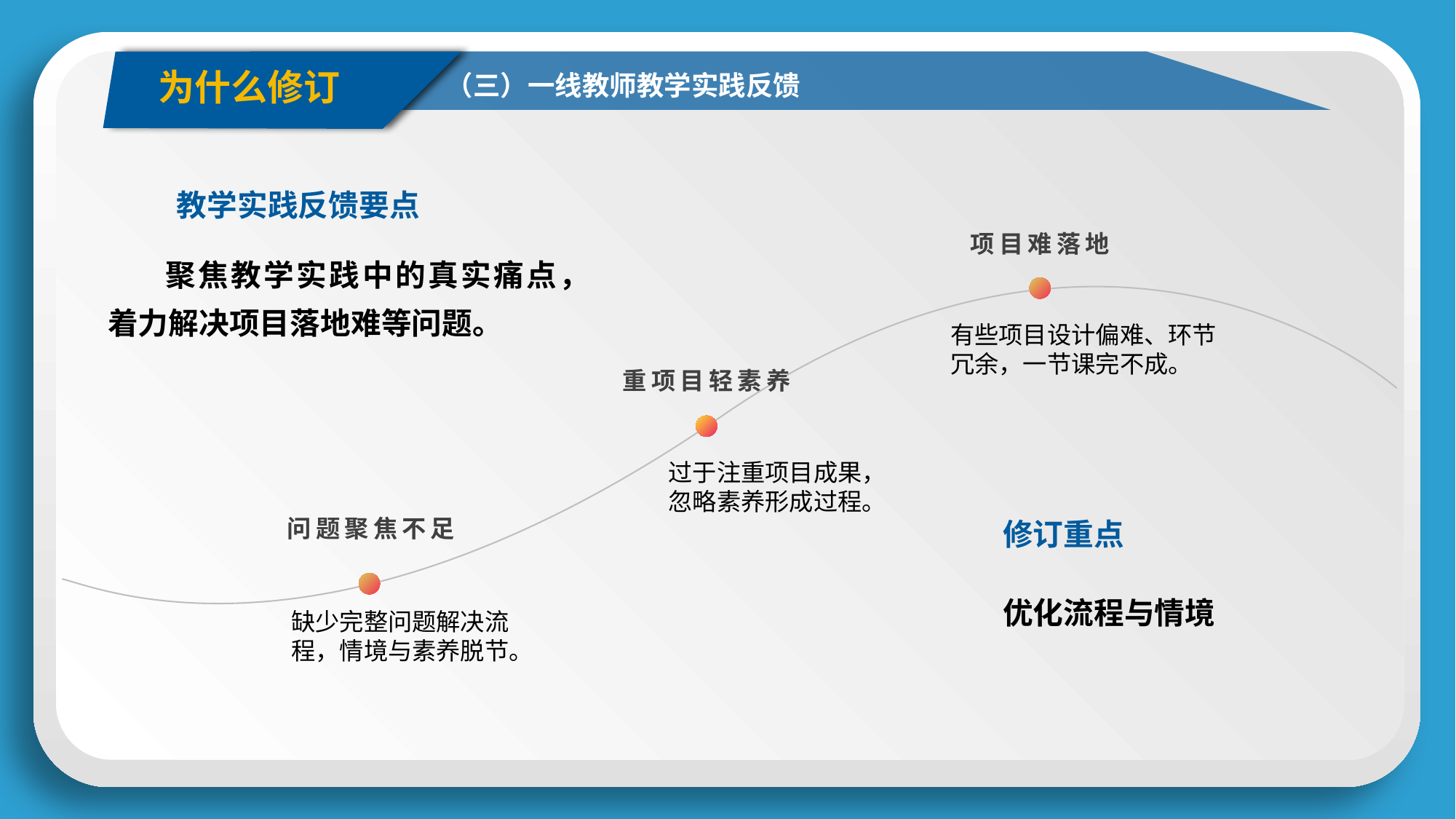

为什么修订
（三）一线教师教学实践反馈

教学实践反馈要点
项目难落地
聚焦教学实践中的真实痛点，着力解决项目落地难等问题。

有些项目设计偏难、环节冗余，一节课完不成。
重项目轻素养

过于注重项目成果，忽略素养形成过程。
问题聚焦不足
修订重点

优化流程与情境

缺少完整问题解决流程，情境与素养脱节。